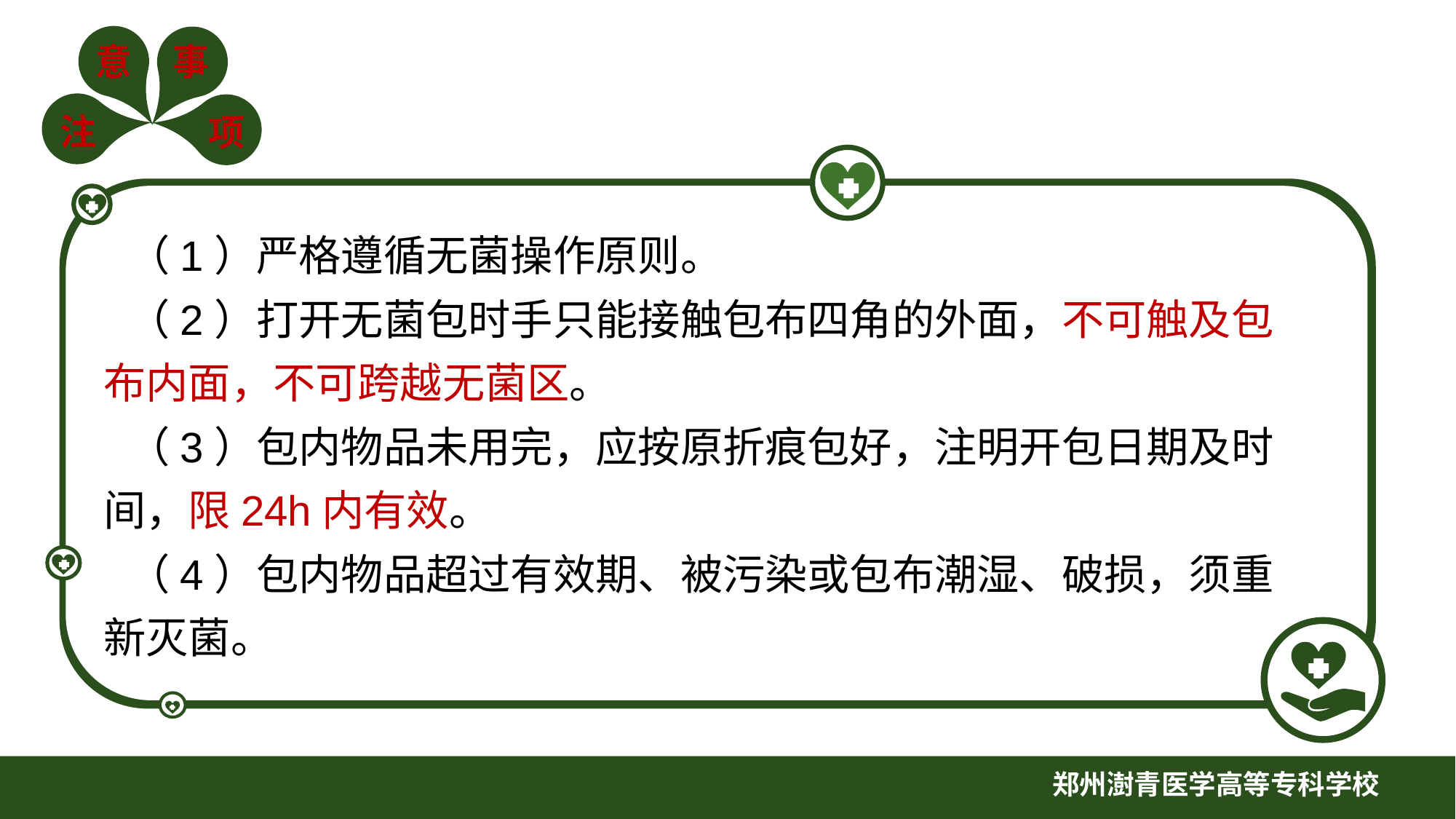

（1）严格遵循无菌操作原则。
（2）打开无菌包时手只能接触包布四角的外面，不可触及包布内面，不可跨越无菌区。
（3）包内物品未用完，应按原折痕包好，注明开包日期及时间，限24h内有效。
（4）包内物品超过有效期、被污染或包布潮湿、破损，须重新灭菌。
郑州澍青医学高等专科学校